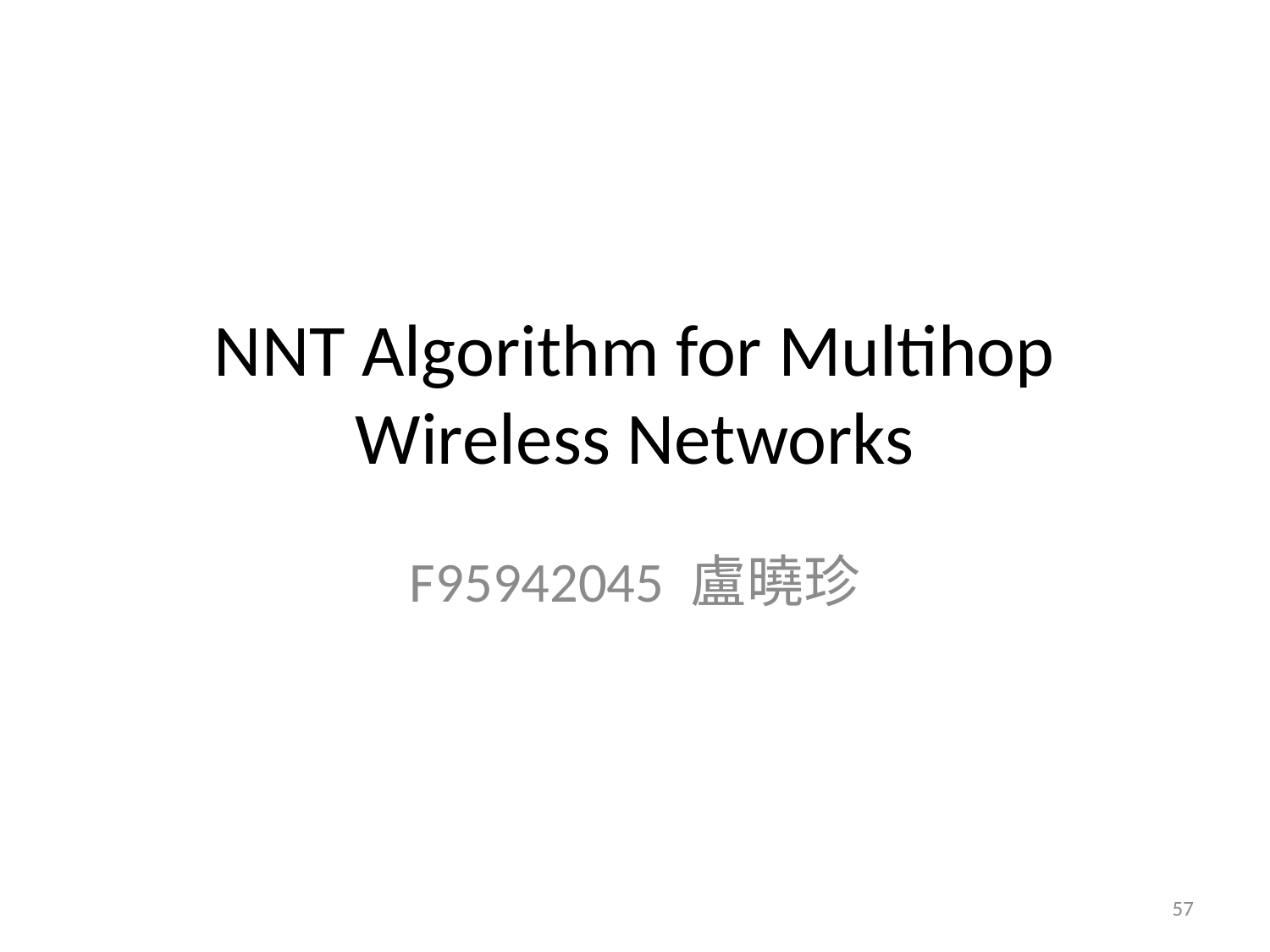

# NNT Algorithm for Multihop Wireless Networks
F95942045 盧曉珍
57